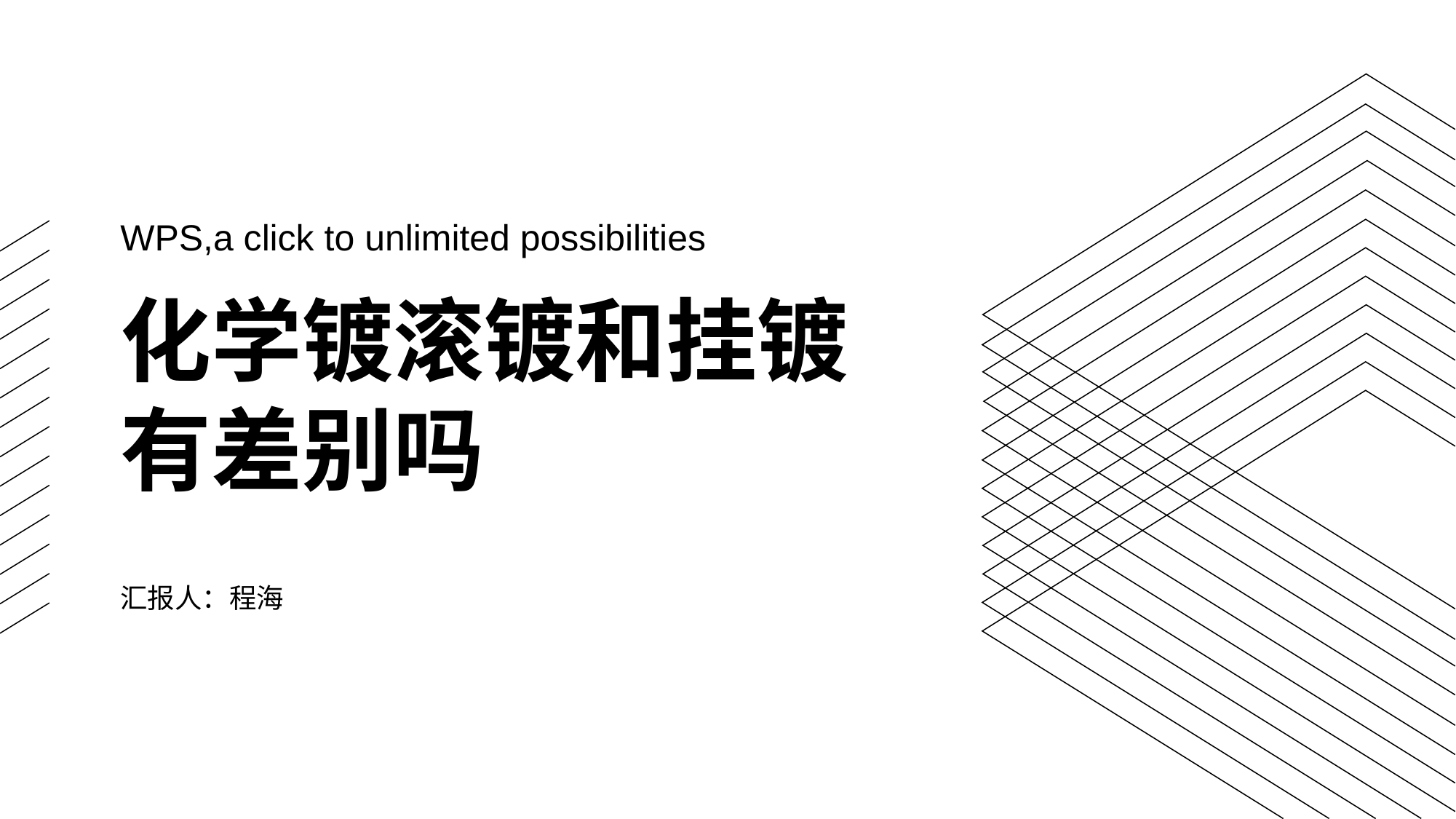

WPS,a click to unlimited possibilities
# 化学镀滚镀和挂镀有差别吗
汇报人：程海